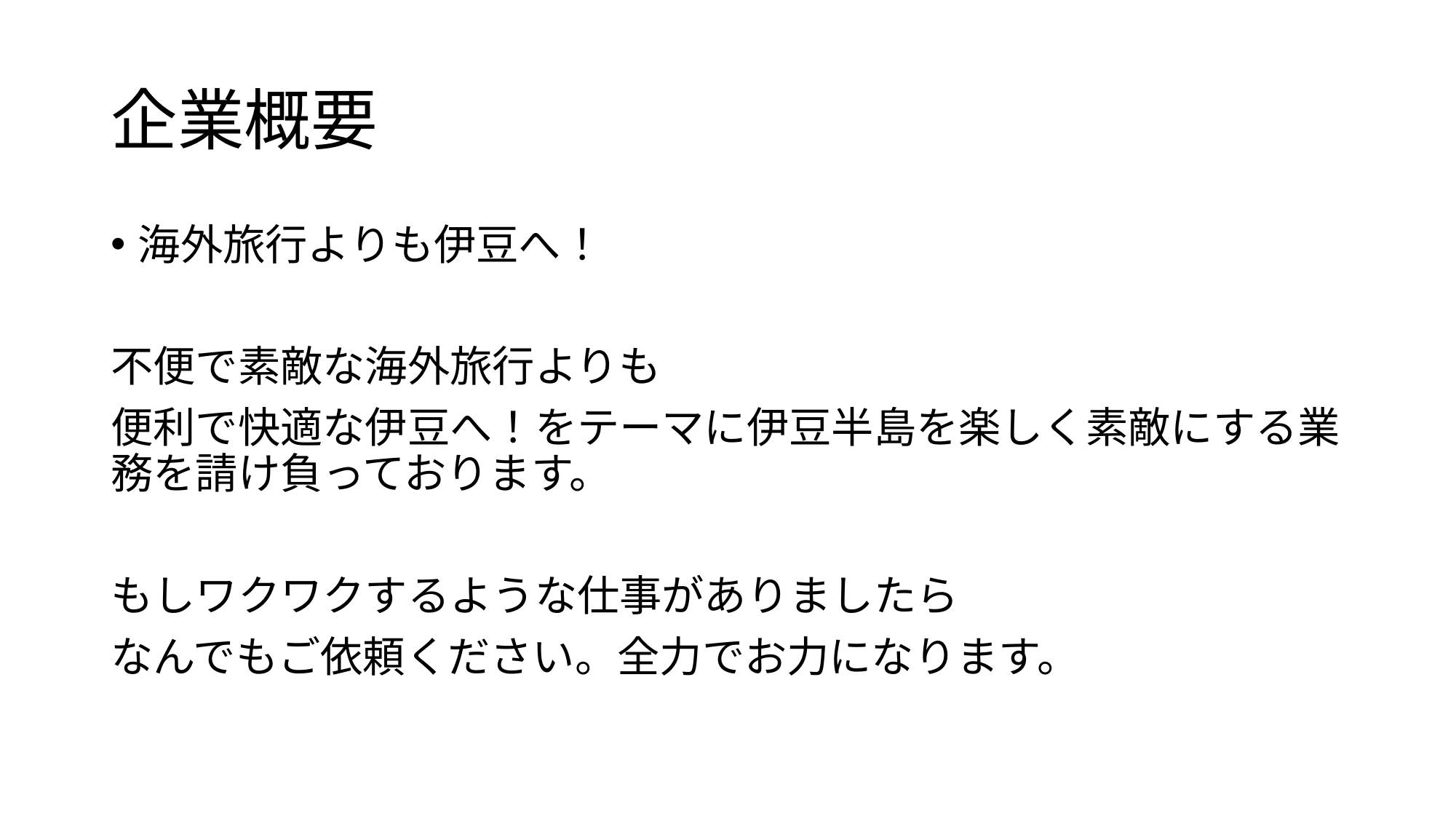

# 企業概要
海外旅行よりも伊豆へ！

不便で素敵な海外旅行よりも
便利で快適な伊豆へ！をテーマに伊豆半島を楽しく素敵にする業務を請け負っております。

もしワクワクするような仕事がありましたら
なんでもご依頼ください。全力でお力になります。